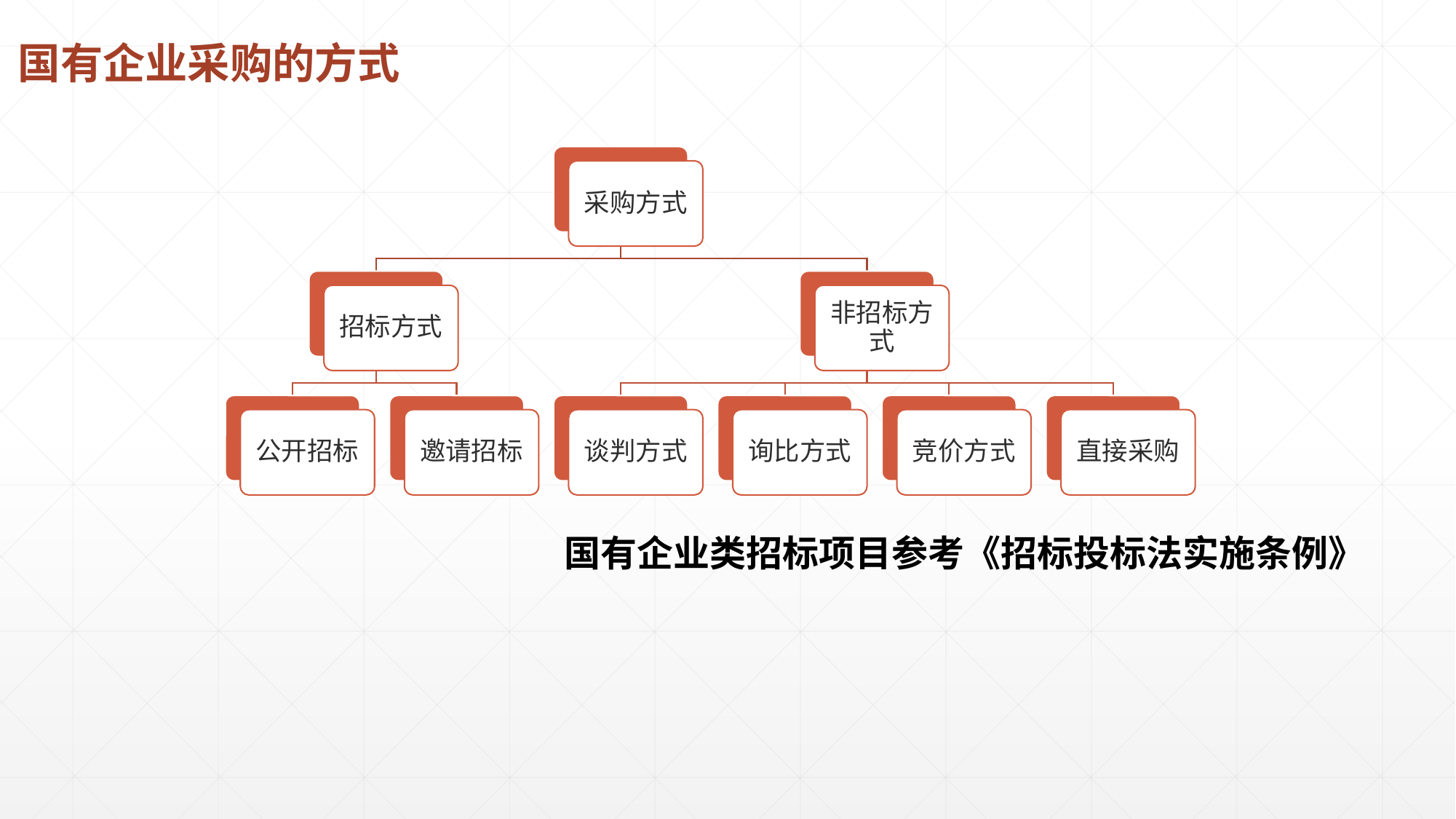

国有企业采购的方式

采购方式

招标方式
非招标方式

公开招标
邀请招标
谈判方式
询比方式
竞价方式
直接采购
国有企业类招标项目参考《招标投标法实施条例》